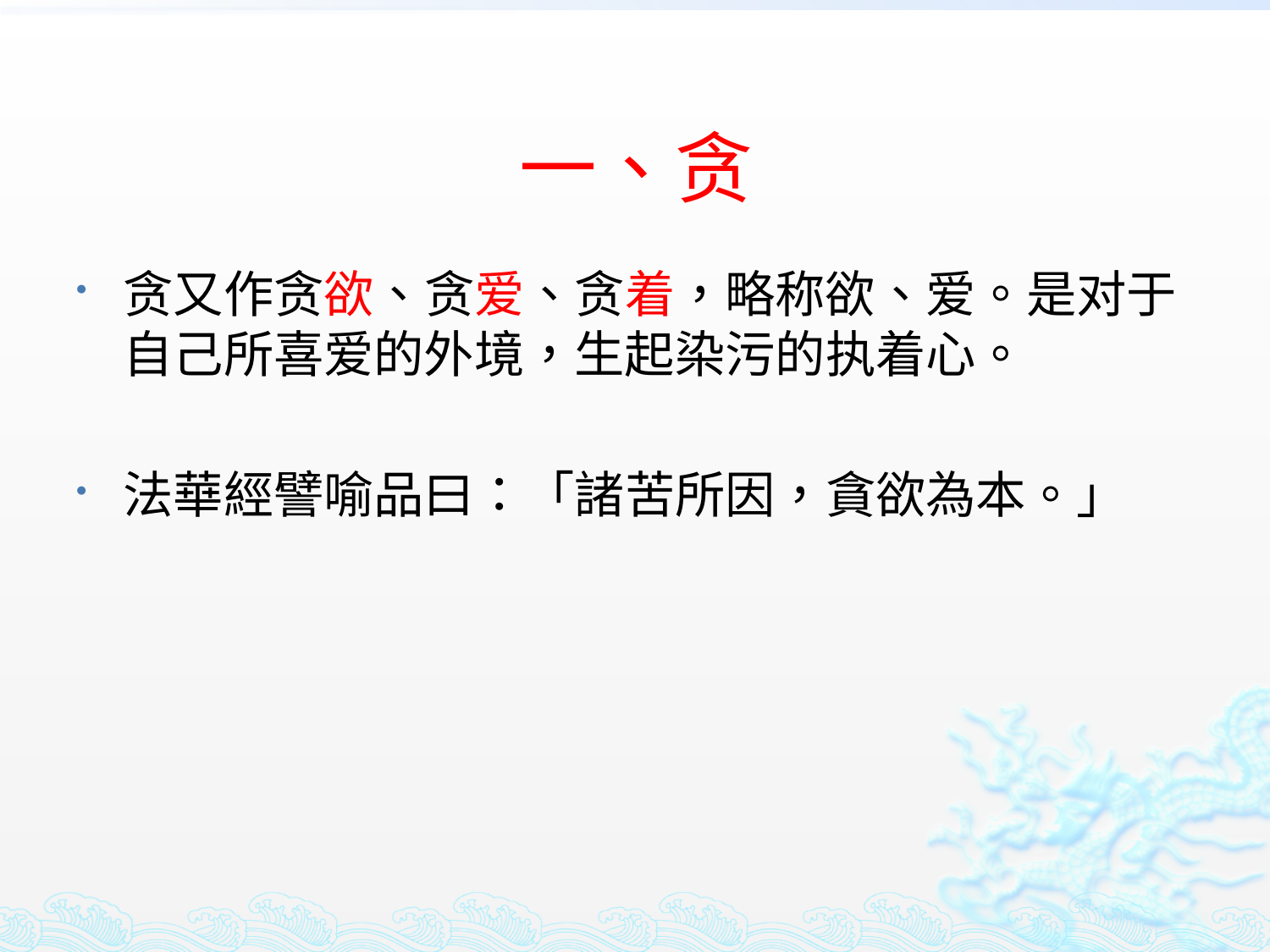

# 一、贪
贪又作贪欲、贪爱、贪着，略称欲、爱。是对于自己所喜爱的外境，生起染污的执着心。

法華經譬喻品曰：「諸苦所因，貪欲為本。」